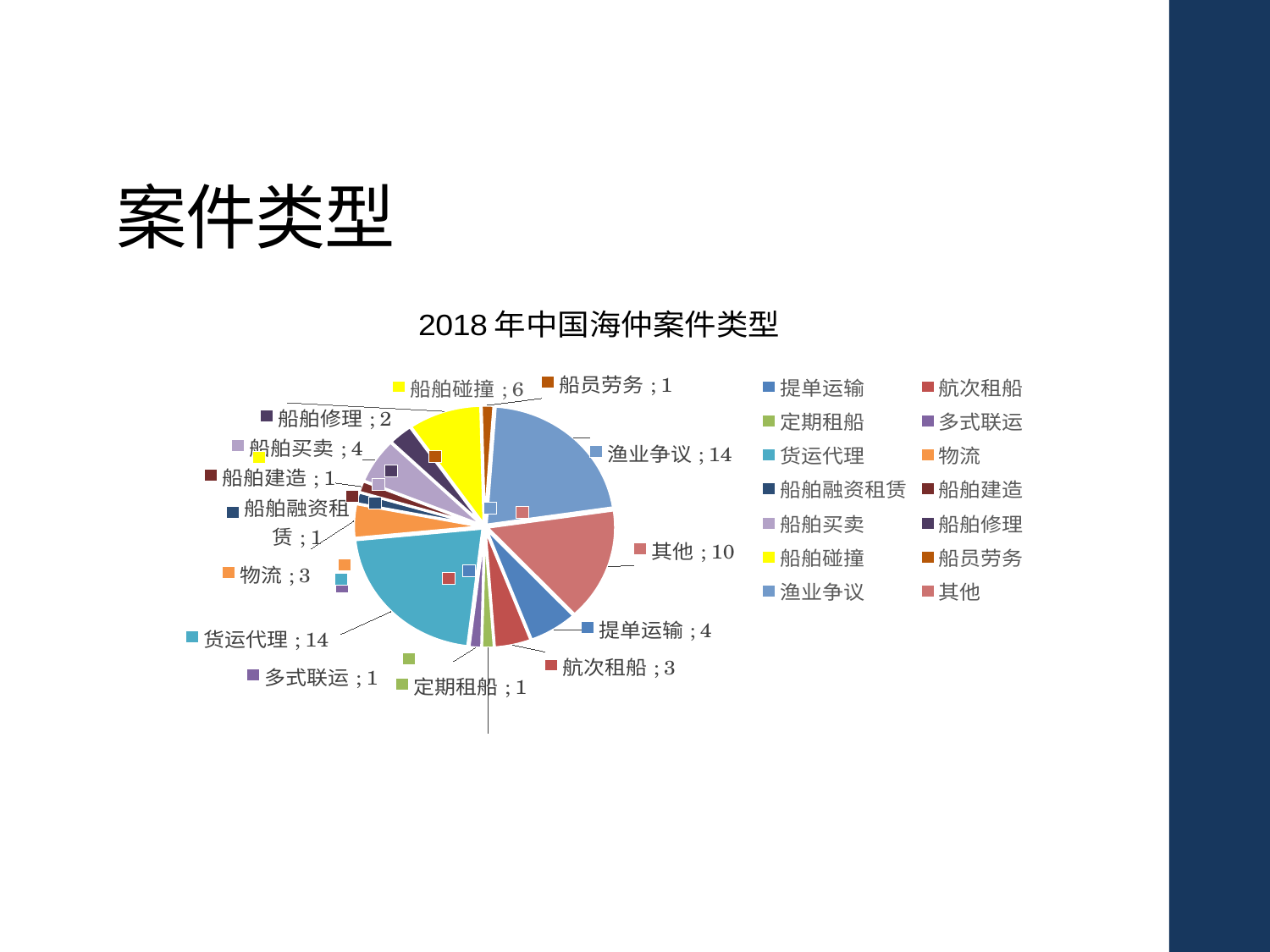

# 案件类型

### Chart: 2018年中国海仲案件类型

| Category | 涉及案件类型图 |
|---|---|
| 提单运输 | 4.0 |
| 航次租船 | 3.0 |
| 定期租船 | 1.0 |
| 多式联运 | 1.0 |
| 货运代理 | 14.0 |
| 物流 | 3.0 |
| 船舶融资租赁 | 1.0 |
| 船舶建造 | 1.0 |
| 船舶买卖 | 4.0 |
| 船舶修理 | 2.0 |
| 船舶碰撞 | 6.0 |
| 船员劳务 | 1.0 |
| 渔业争议 | 14.0 |
| 其他 | 10.0 |